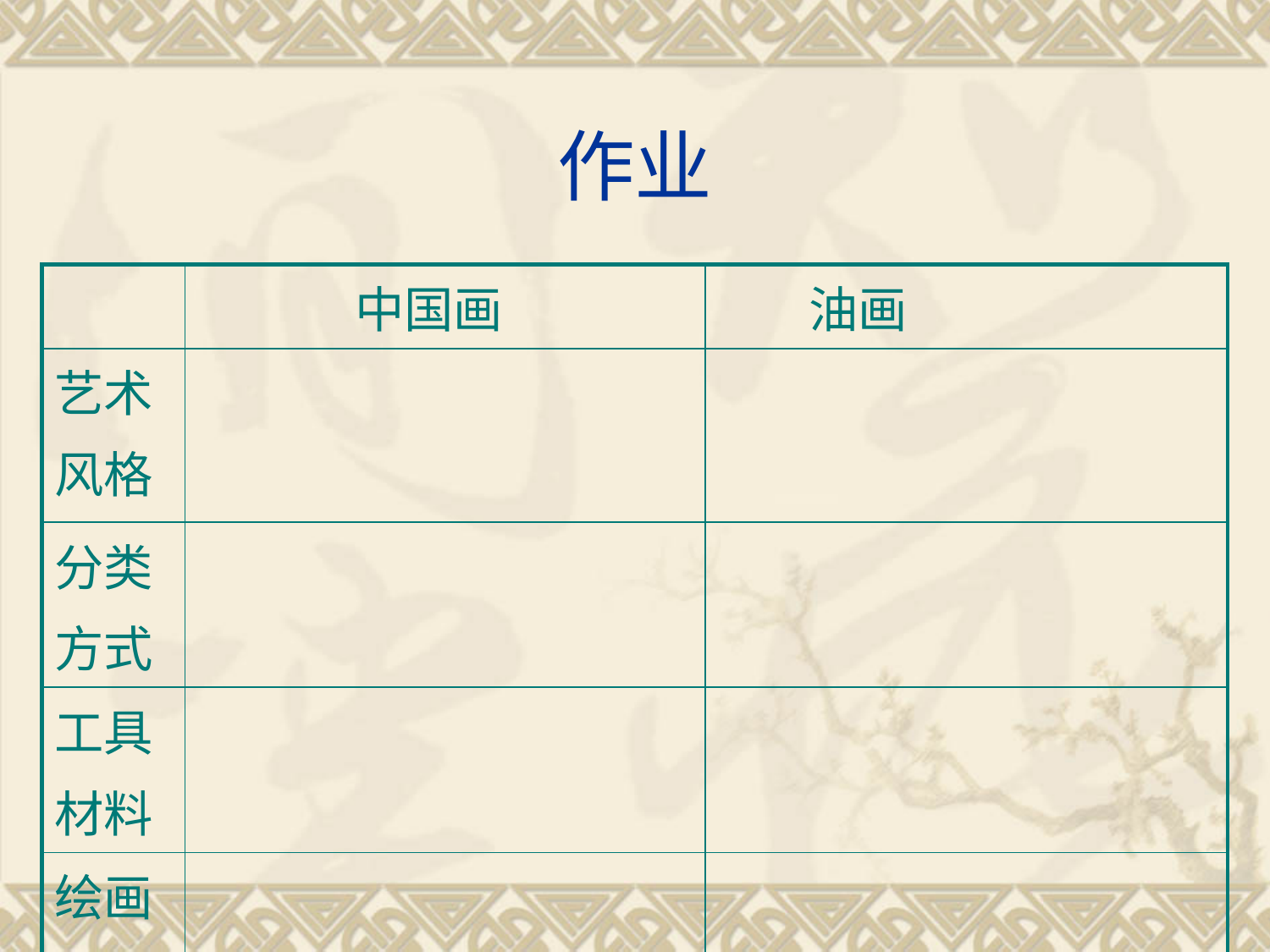

# 作业
|  | 中国画 | 油画 |
| --- | --- | --- |
| 艺术 风格 |  |  |
| 分类 方式 |  |  |
| 工具 材料 |  |  |
| 绘画 技法 |  |  |